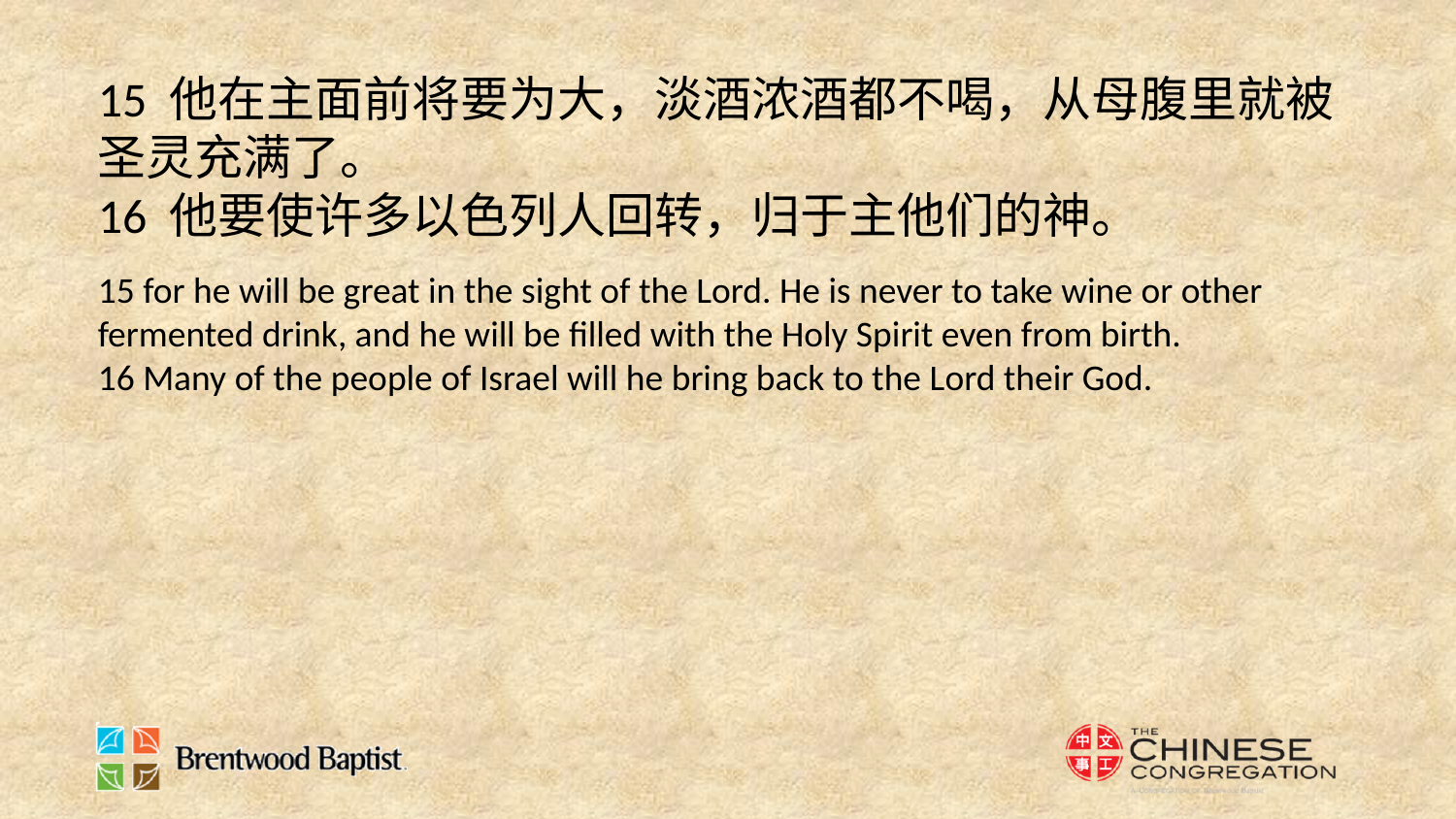

15 他在主面前将要为大，淡酒浓酒都不喝，从母腹里就被圣灵充满了。
16 他要使许多以色列人回转，归于主他们的神。

15 for he will be great in the sight of the Lord. He is never to take wine or other fermented drink, and he will be filled with the Holy Spirit even from birth.
16 Many of the people of Israel will he bring back to the Lord their God.